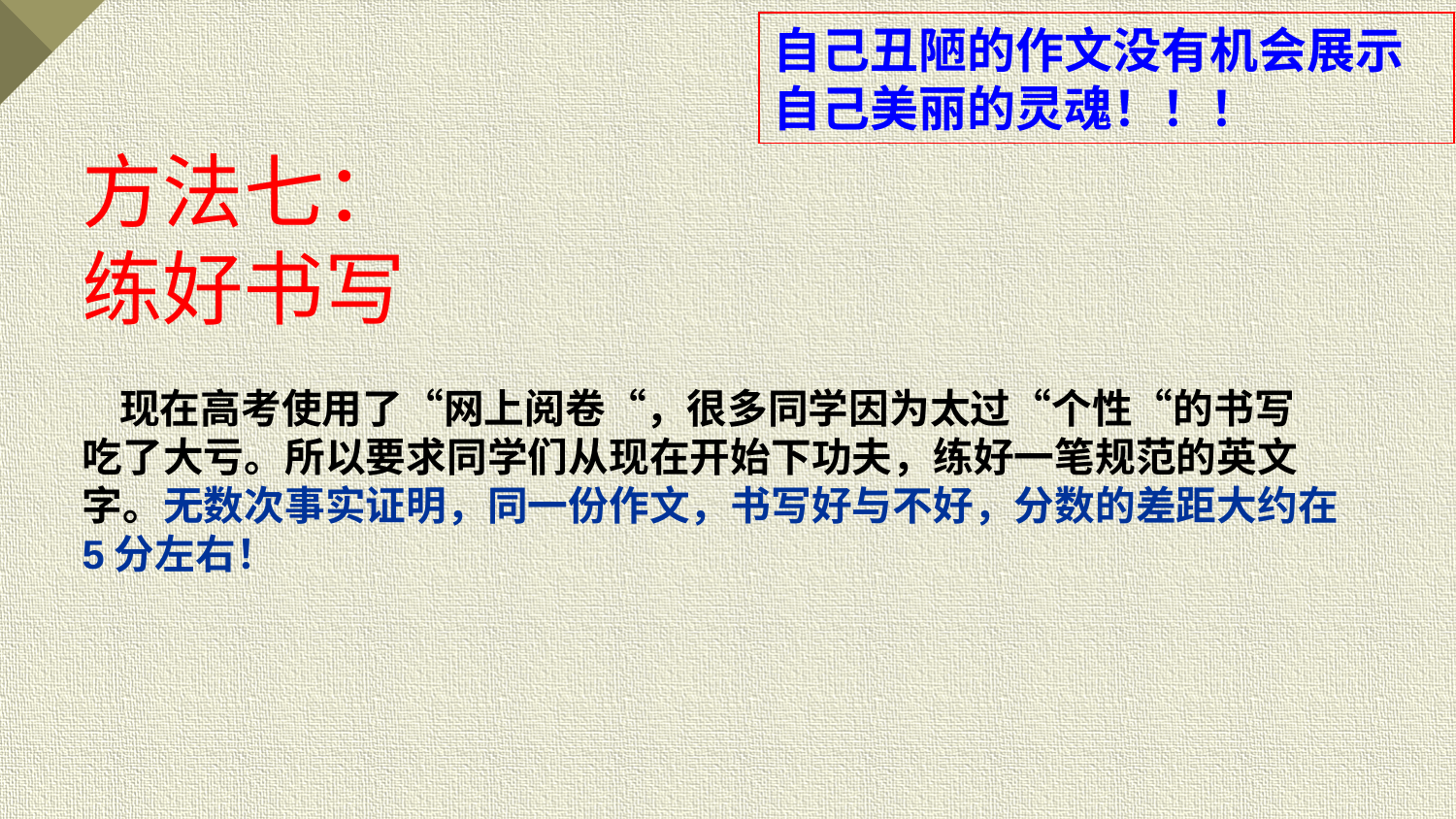

自己丑陋的作文没有机会展示自己美丽的灵魂！！！
方法七：
练好书写

   现在高考使用了“网上阅卷“，很多同学因为太过“个性“的书写
吃了大亏。所以要求同学们从现在开始下功夫，练好一笔规范的英文
字。无数次事实证明，同一份作文，书写好与不好，分数的差距大约在5分左右！